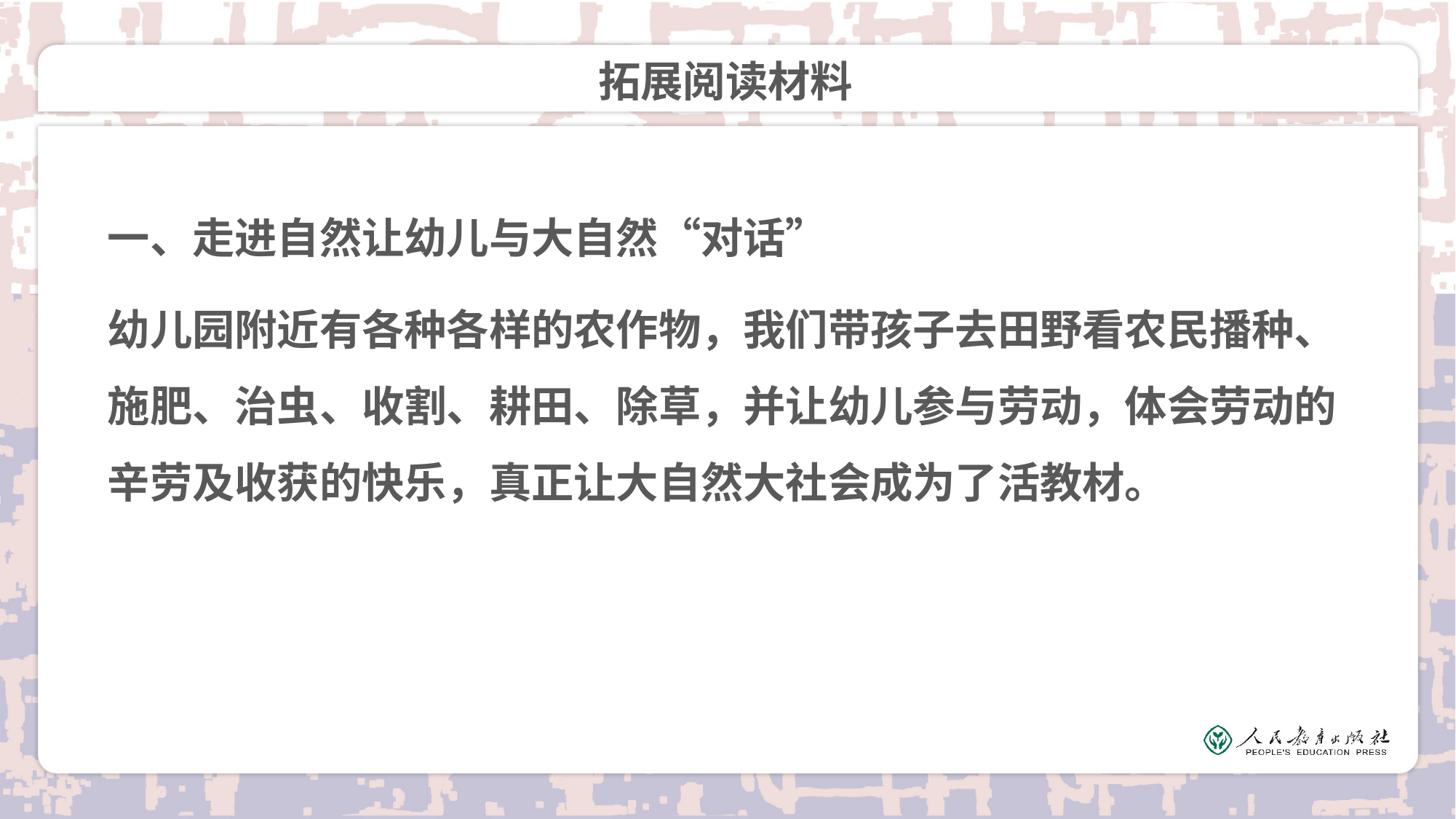

# 拓展阅读材料
一、走进自然让幼儿与大自然“对话”
幼儿园附近有各种各样的农作物，我们带孩子去田野看农民播种、施肥、治虫、收割、耕田、除草，并让幼儿参与劳动，体会劳动的辛劳及收获的快乐，真正让大自然大社会成为了活教材。